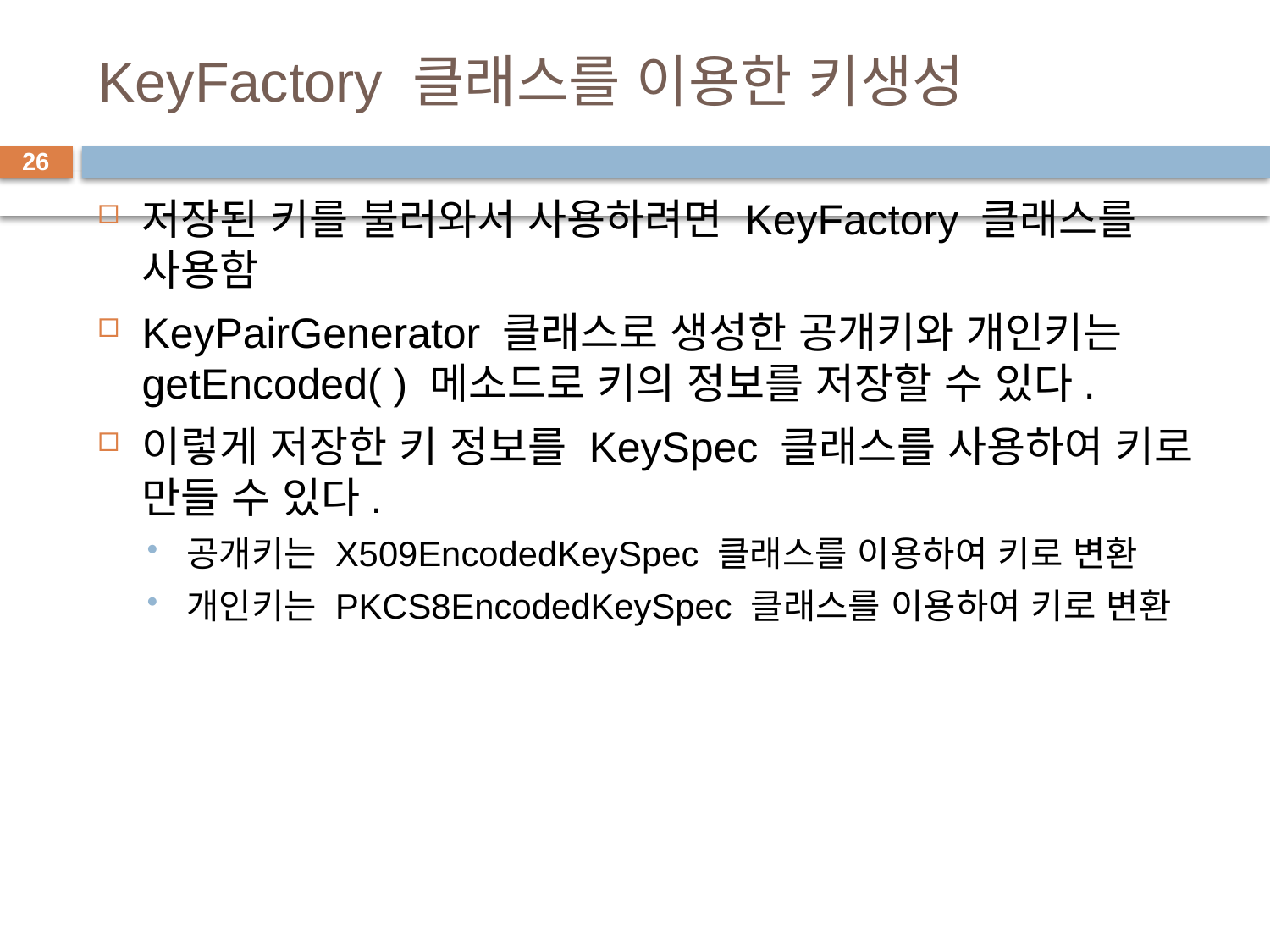

# KeyFactory 클래스를 이용한 키생성
26
저장된 키를 불러와서 사용하려면 KeyFactory 클래스를 사용함
KeyPairGenerator 클래스로 생성한 공개키와 개인키는 getEncoded( ) 메소드로 키의 정보를 저장할 수 있다.
이렇게 저장한 키 정보를 KeySpec 클래스를 사용하여 키로 만들 수 있다.
공개키는 X509EncodedKeySpec 클래스를 이용하여 키로 변환
개인키는 PKCS8EncodedKeySpec 클래스를 이용하여 키로 변환